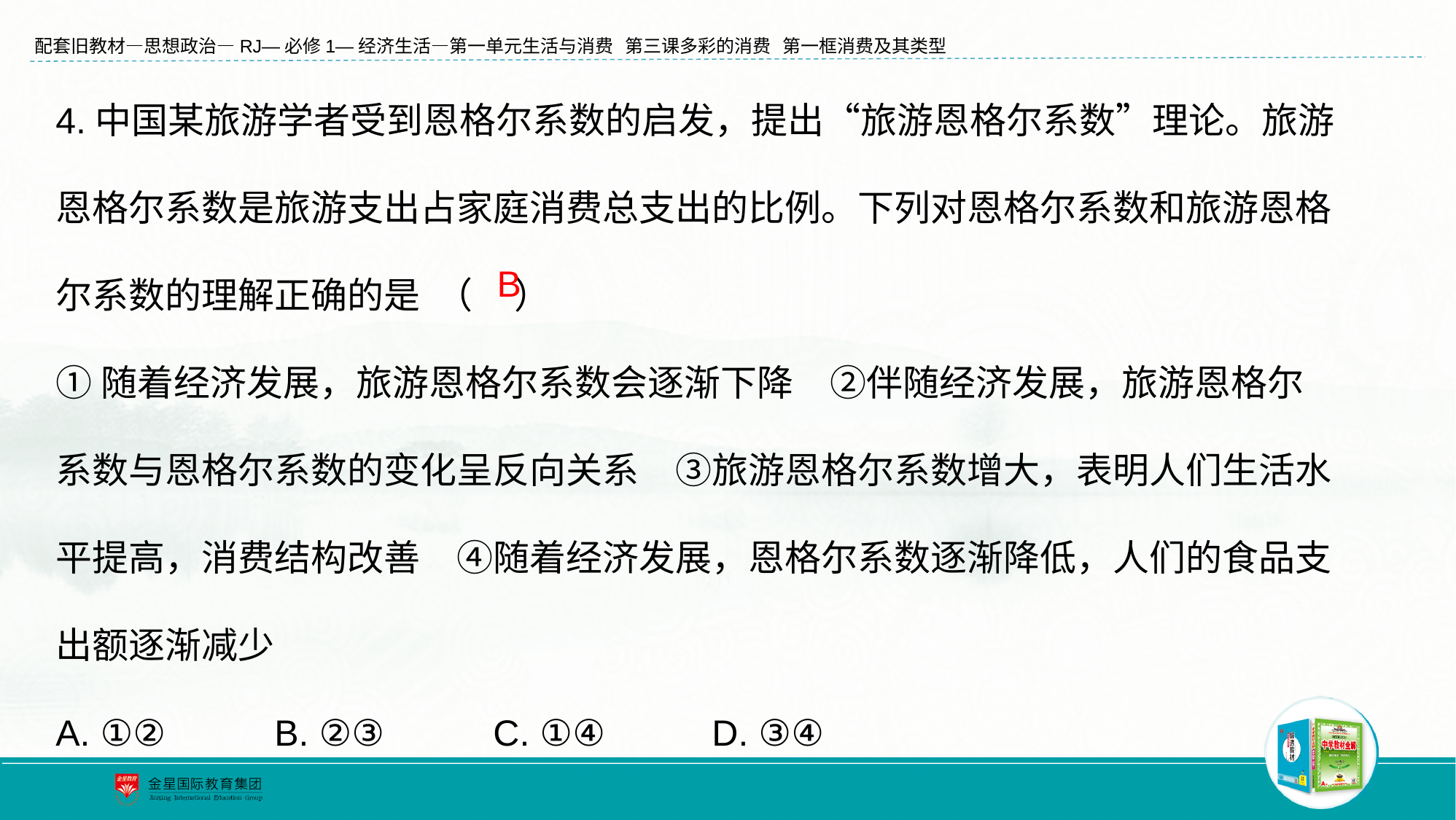

4.中国某旅游学者受到恩格尔系数的启发，提出“旅游恩格尔系数”理论。旅游恩格尔系数是旅游支出占家庭消费总支出的比例。下列对恩格尔系数和旅游恩格尔系数的理解正确的是  （     ）
①随着经济发展，旅游恩格尔系数会逐渐下降　②伴随经济发展，旅游恩格尔系数与恩格尔系数的变化呈反向关系　③旅游恩格尔系数增大，表明人们生活水平提高，消费结构改善　④随着经济发展，恩格尔系数逐渐降低，人们的食品支出额逐渐减少
A. ①②  	B. ②③  	C. ①④  	D. ③④
B